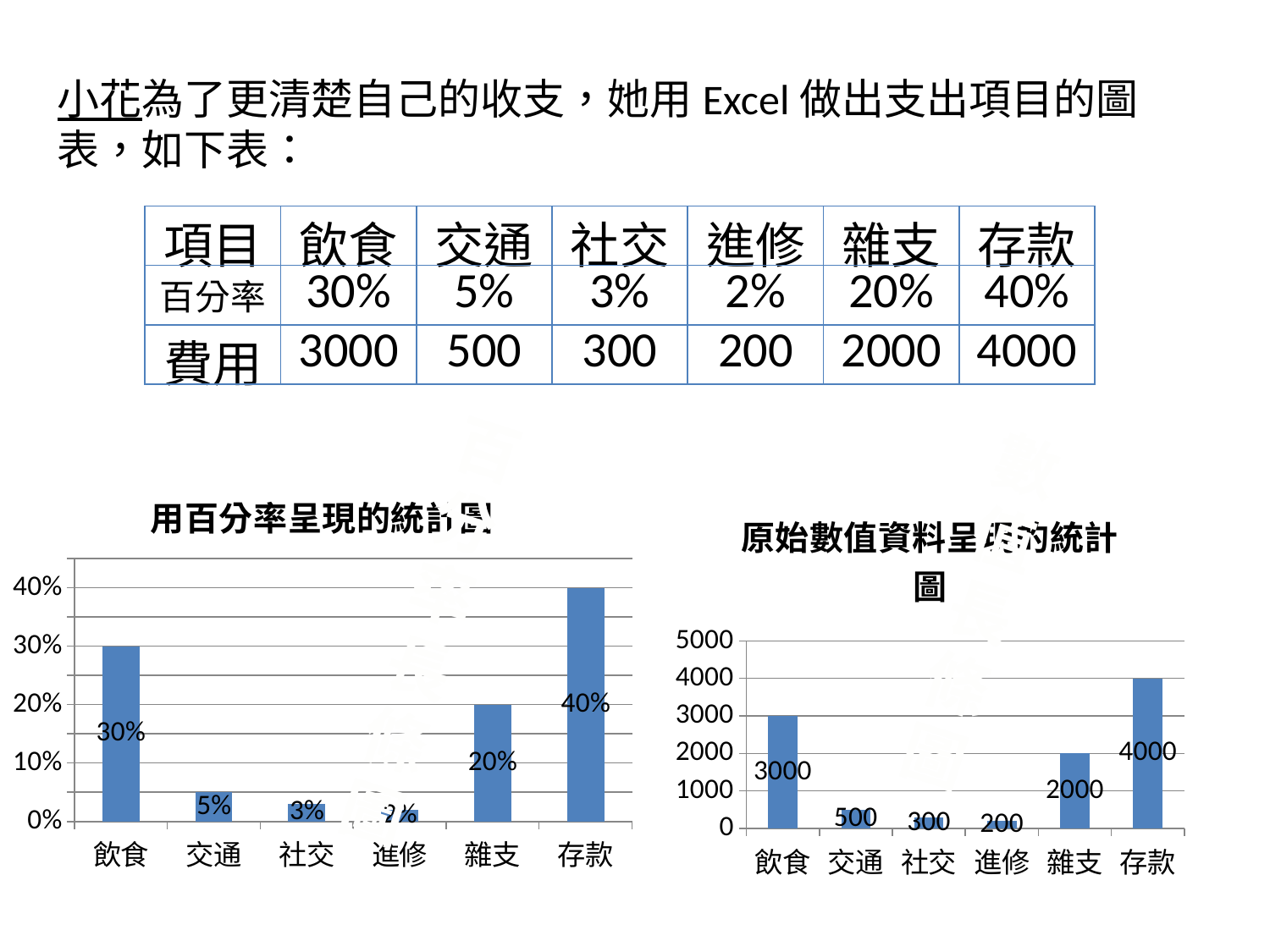

小花為了更清楚自己的收支，她用Excel做出支出項目的圖表，如下表：
| 項目 | 飲食 | 交通 | 社交 | 進修 | 雜支 | 存款 |
| --- | --- | --- | --- | --- | --- | --- |
| 百分率 | 30% | 5% | 3% | 2% | 20% | 40% |
| 費用 | 3000 | 500 | 300 | 200 | 2000 | 4000 |
百分率長條圖
數值長條圖

### Chart: 用百分率呈現的統計圖

| Category | 百分率 |
|---|---|
| 飲食 | 0.3000000000000003 |
| 交通 | 0.05 |
| 社交 | 0.030000000000000002 |
| 進修 | 0.02000000000000001 |
| 雜支 | 0.2 |
| 存款 | 0.4 |

### Chart: 原始數值資料呈現的統計圖

| Category | 費用 |
|---|---|
| 飲食 | 3000.0 |
| 交通 | 500.0 |
| 社交 | 300.0 |
| 進修 | 200.0 |
| 雜支 | 2000.0 |
| 存款 | 4000.0 |